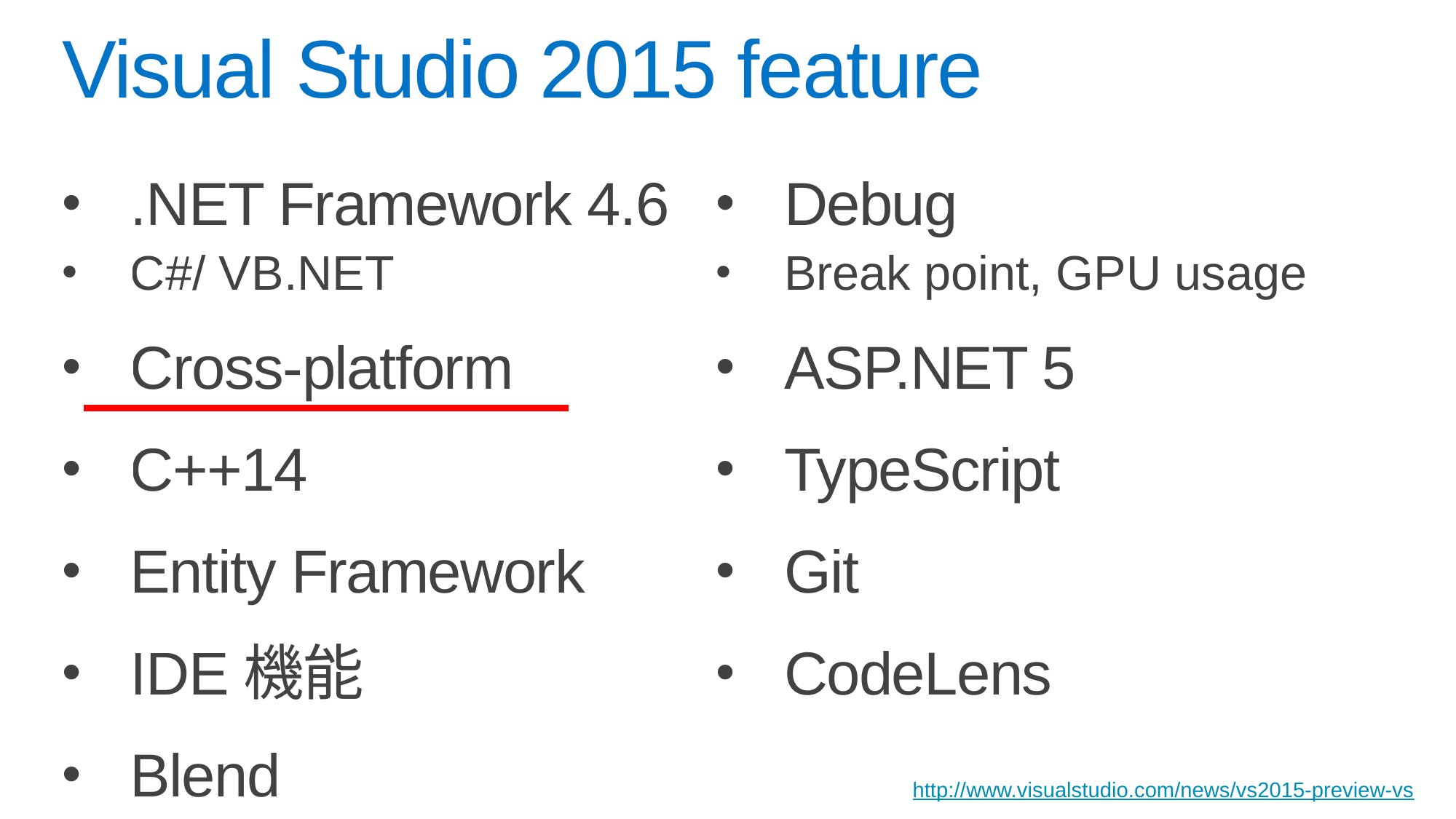

# Visual Studio 2015 feature
Debug
Break point, GPU usage
ASP.NET 5
TypeScript
Git
CodeLens
.NET Framework 4.6
C#/ VB.NET
Cross-platform
C++14
Entity Framework
IDE機能
Blend
http://www.visualstudio.com/news/vs2015-preview-vs